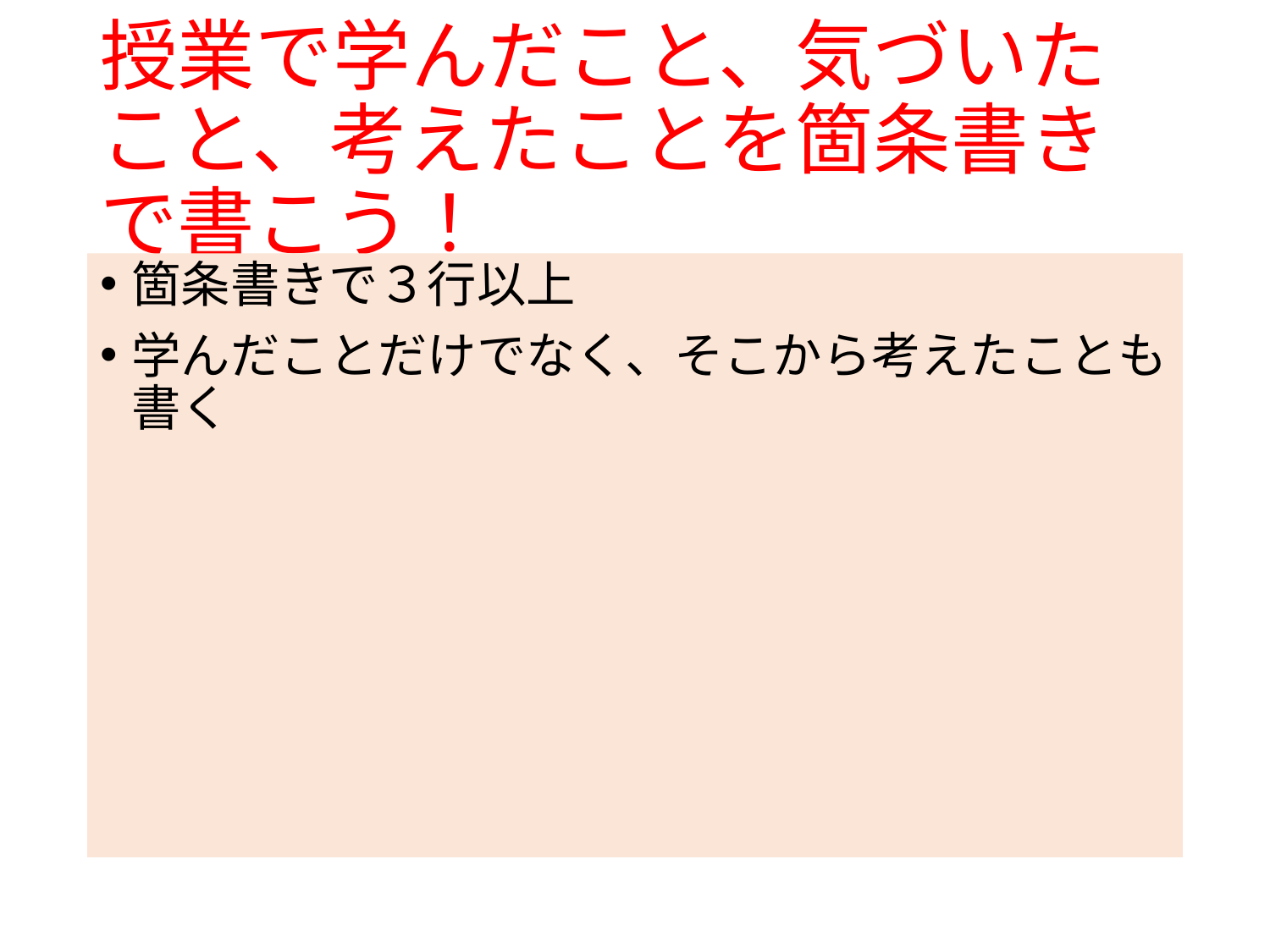

# 授業で学んだこと、気づいたこと、考えたことを箇条書きで書こう！
箇条書きで３行以上
学んだことだけでなく、そこから考えたことも書く